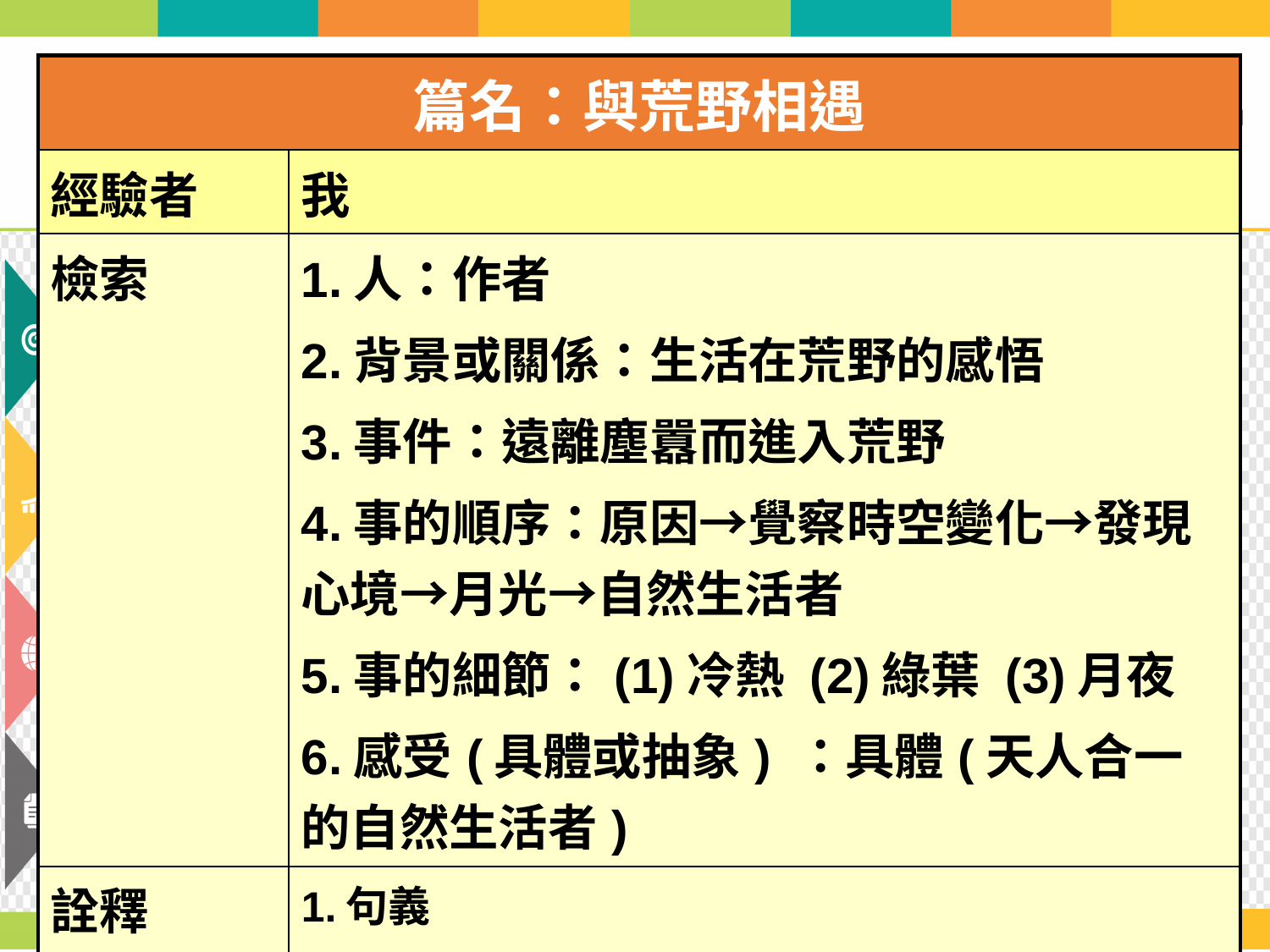

| 篇名：與荒野相遇 |  |
| --- | --- |
| 經驗者 | 我 |
| 檢索 | 1.人：作者 2.背景或關係：生活在荒野的感悟 3.事件：遠離塵囂而進入荒野 4.事的順序：原因→覺察時空變化→發現心境→月光→自然生活者 5.事的細節：(1)冷熱 (2)綠葉 (3)月夜 6.感受(具體或抽象) ：具體(天人合一的自然生活者) |
| 詮釋 | 1.句義 2.文轉圖 |